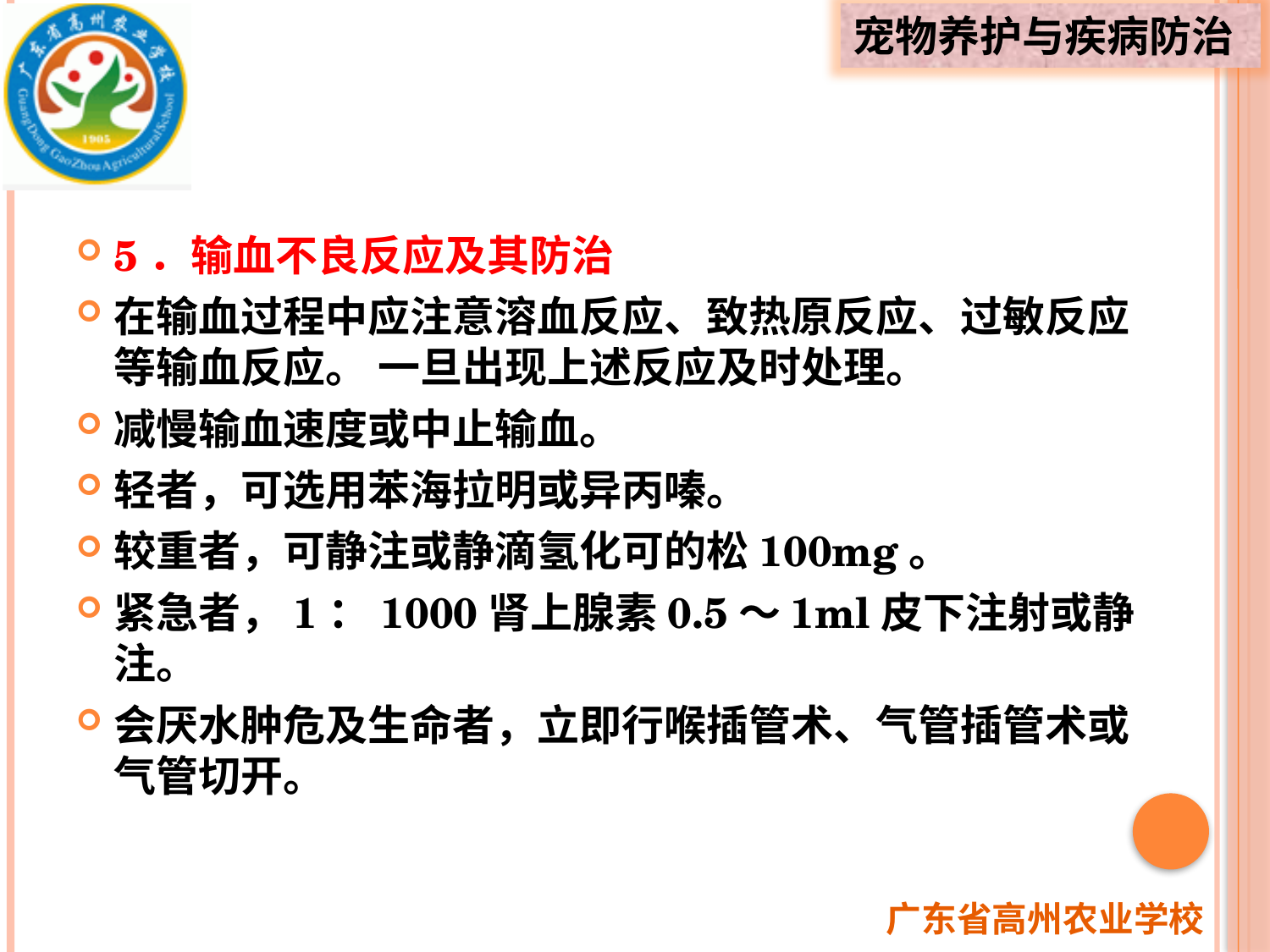

5．输血不良反应及其防治
在输血过程中应注意溶血反应、致热原反应、过敏反应等输血反应。 一旦出现上述反应及时处理。
减慢输血速度或中止输血。
轻者，可选用苯海拉明或异丙嗪。
较重者，可静注或静滴氢化可的松100mg。
紧急者，1：1000肾上腺素0.5～1ml皮下注射或静注。
会厌水肿危及生命者，立即行喉插管术、气管插管术或气管切开。